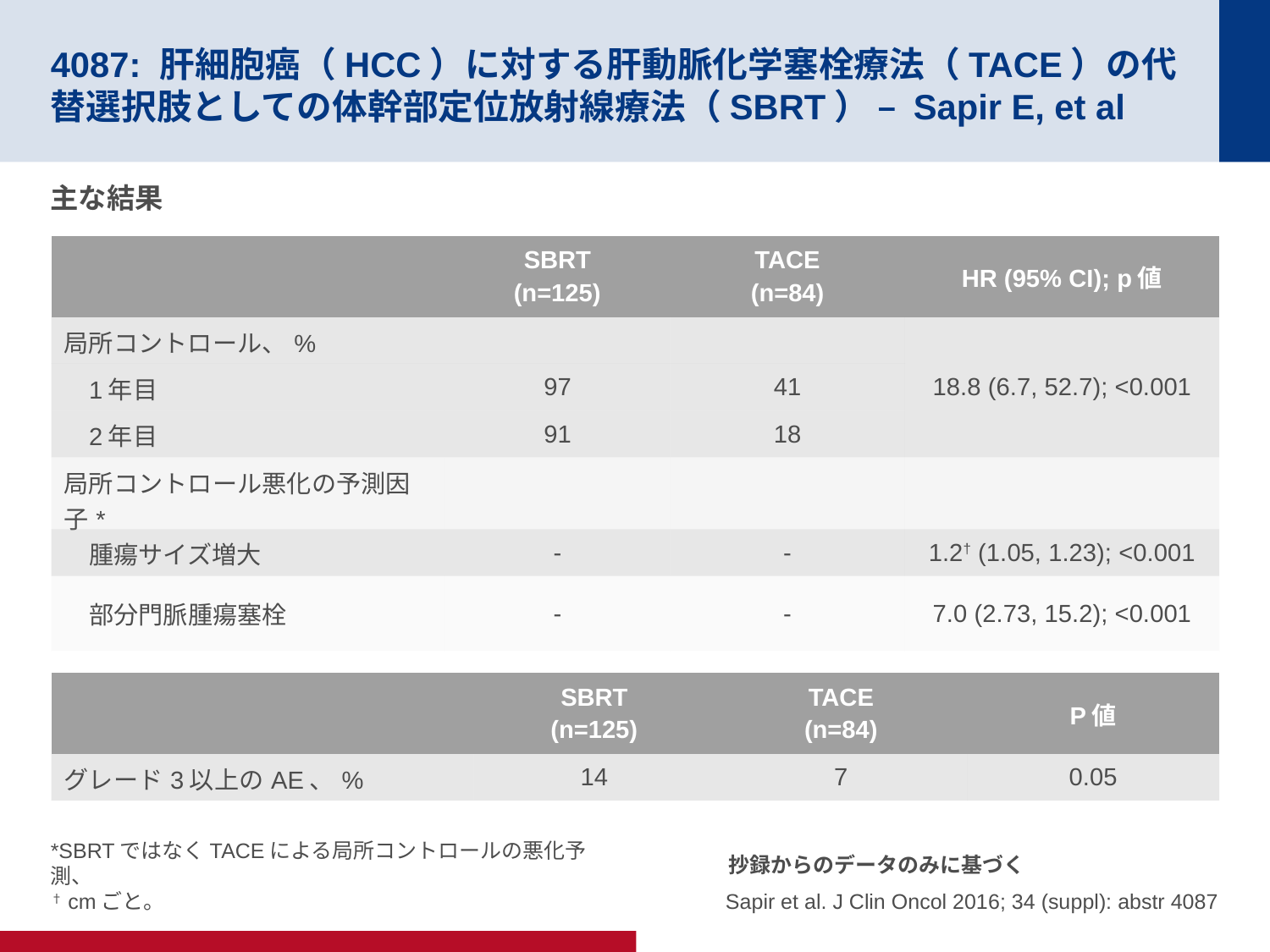

# 4087: 肝細胞癌（HCC）に対する肝動脈化学塞栓療法（TACE）の代替選択肢としての体幹部定位放射線療法（SBRT） – Sapir E, et al
主な結果

|  | SBRT (n=125) | TACE (n=84) | HR (95% CI); p値 |
| --- | --- | --- | --- |
| 局所コントロール、% |  |  | 18.8 (6.7, 52.7); <0.001 |
| 1年目 | 97 | 41 |  |
| 2年目 | 91 | 18 |  |
| 局所コントロール悪化の予測因子\* |  |  |  |
| 腫瘍サイズ増大 | - | - | 1.2† (1.05, 1.23); <0.001 |
| 部分門脈腫瘍塞栓 | - | - | 7.0 (2.73, 15.2); <0.001 |
|  | SBRT (n=125) | TACE (n=84) | P値 |
| --- | --- | --- | --- |
| グレード3以上のAE、% | 14 | 7 | 0.05 |
抄録からのデータのみに基づく
 Sapir et al. J Clin Oncol 2016; 34 (suppl): abstr 4087
*SBRTではなくTACEによる局所コントロールの悪化予測、
†cmごと。